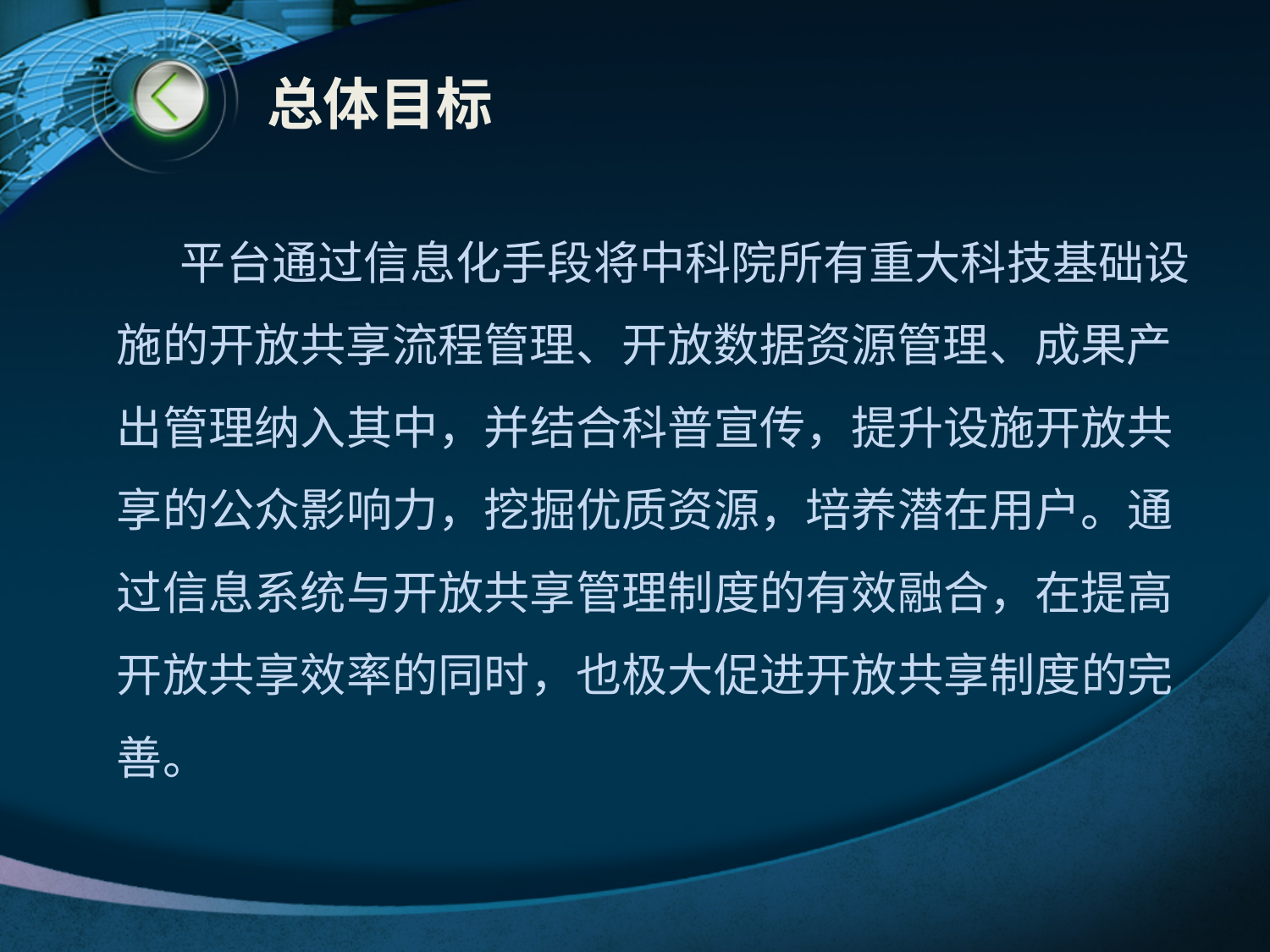

# 总体目标
平台通过信息化手段将中科院所有重大科技基础设施的开放共享流程管理、开放数据资源管理、成果产出管理纳入其中，并结合科普宣传，提升设施开放共享的公众影响力，挖掘优质资源，培养潜在用户。通过信息系统与开放共享管理制度的有效融合，在提高开放共享效率的同时，也极大促进开放共享制度的完善。